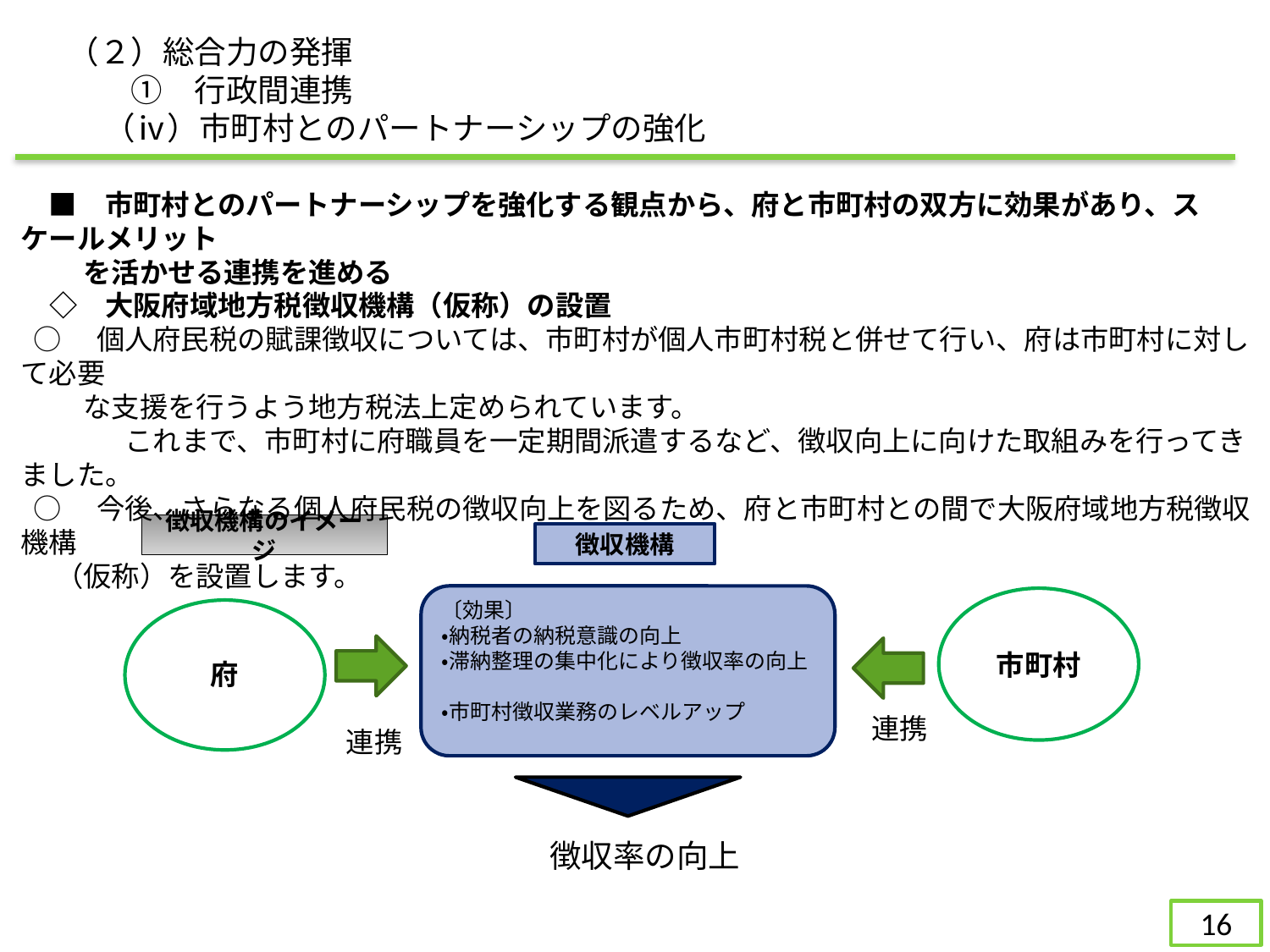

（２）総合力の発揮
　　①　行政間連携
    （ⅳ）市町村とのパートナーシップの強化

　■　市町村とのパートナーシップを強化する観点から、府と市町村の双方に効果があり、スケールメリット
　　 を活かせる連携を進める
　◇　大阪府域地方税徴収機構（仮称）の設置
  ○　個人府民税の賦課徴収については、市町村が個人市町村税と併せて行い、府は市町村に対して必要
　 　な支援を行うよう地方税法上定められています。
  　　　これまで、市町村に府職員を一定期間派遣するなど、徴収向上に向けた取組みを行ってきました。
  ○　今後、さらなる個人府民税の徴収向上を図るため、府と市町村との間で大阪府域地方税徴収機構
　 （仮称）を設置します。

徴収機構のイメージ
徴収機構
〔効果〕
・納税者の納税意識の向上
・滞納整理の集中化により徴収率の向上
・市町村徴収業務のレベルアップ

市町村

府

　連携

  連携

徴収率の向上
16